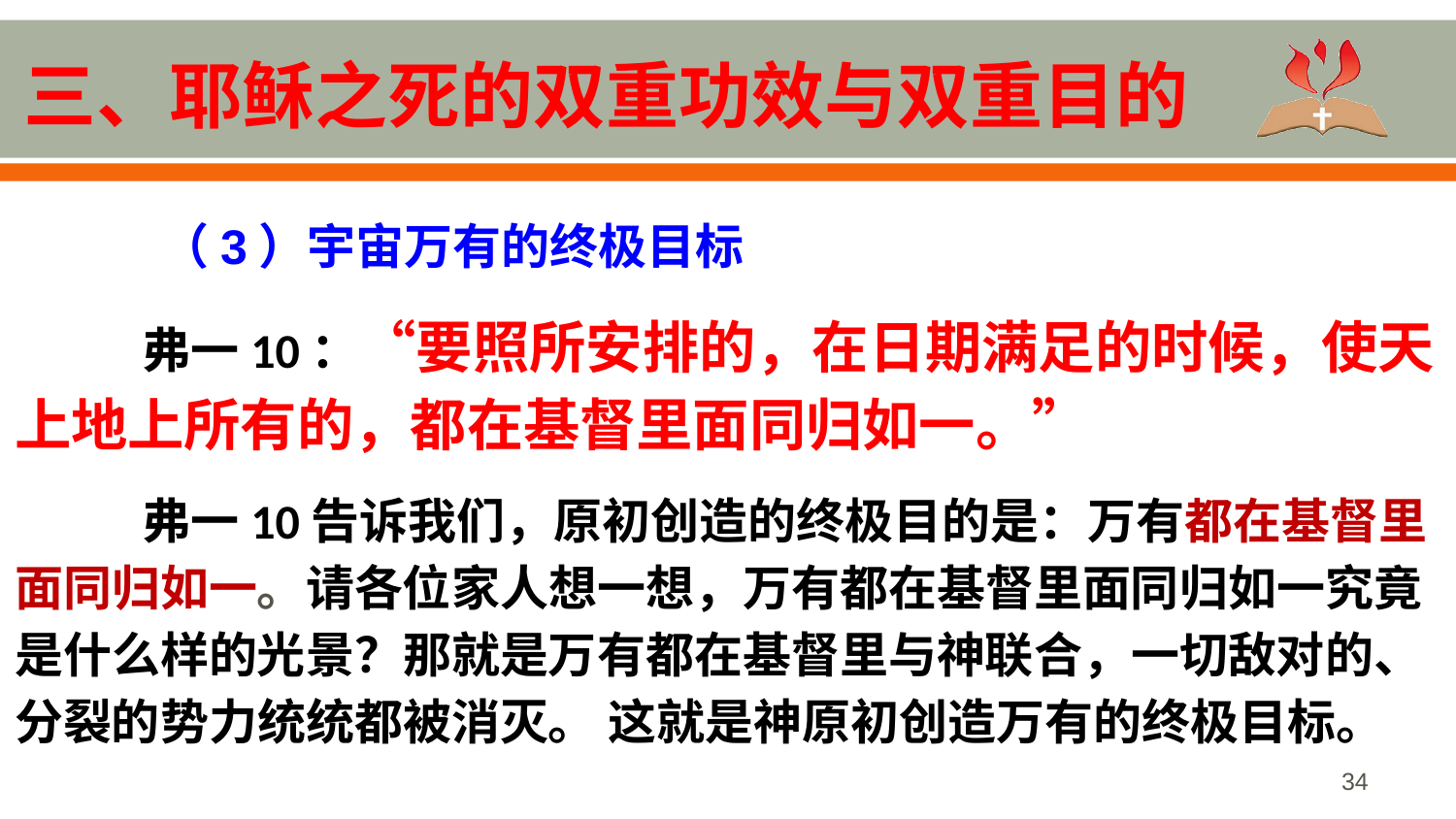

# 三、耶稣之死的双重功效与双重目的
	（3）宇宙万有的终极目标
弗一10：“要照所安排的，在日期满足的时候，使天上地上所有的，都在基督里面同归如一。”
弗一10告诉我们，原初创造的终极目的是：万有都在基督里面同归如一。请各位家人想一想，万有都在基督里面同归如一究竟是什么样的光景？那就是万有都在基督里与神联合，一切敌对的、分裂的势力统统都被消灭。 这就是神原初创造万有的终极目标。

34